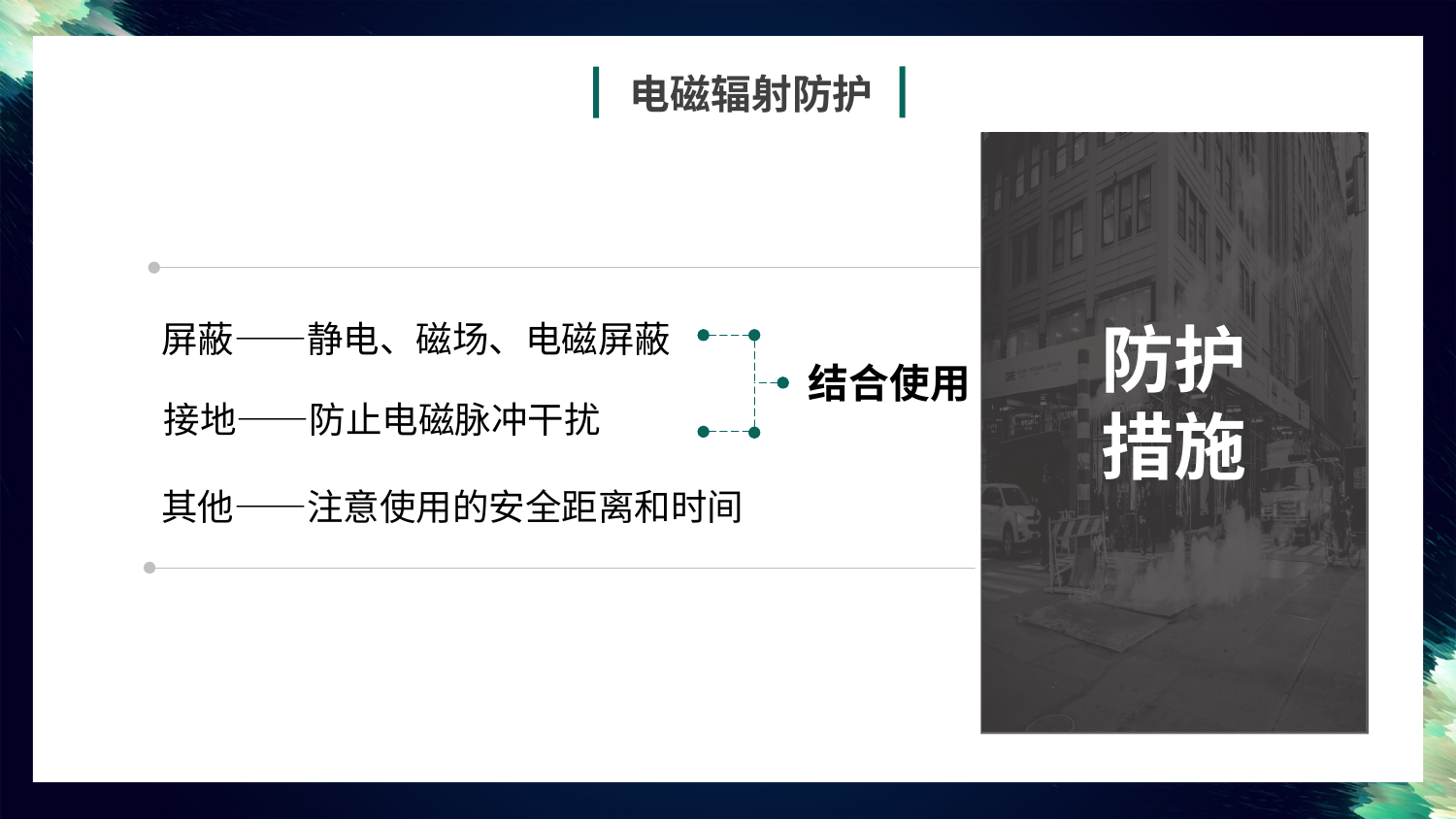

电磁辐射防护

防护
措施
屏蔽——静电、磁场、电磁屏蔽
结合使用
接地——防止电磁脉冲干扰
其他——注意使用的安全距离和时间